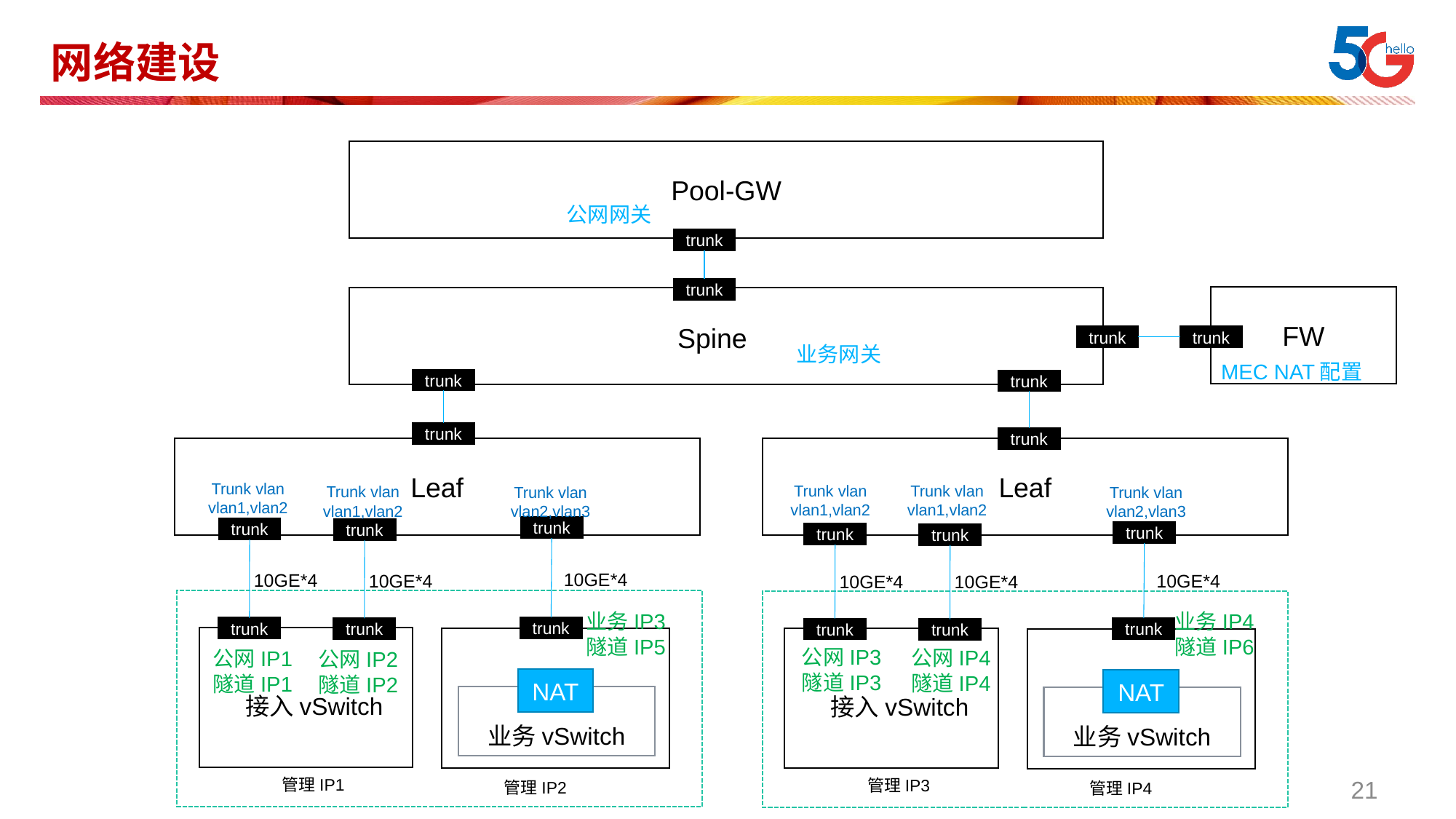

# 网络建设
Pool-GW
公网网关
trunk
trunk
FW

Spine
trunk
trunk
业务网关
MEC NAT配置
trunk
trunk
trunk
trunk
Leaf
Leaf
Trunk vlan vlan1,vlan2
Trunk vlan vlan1,vlan2
Trunk vlan vlan1,vlan2
Trunk vlan vlan1,vlan2
Trunk vlan vlan2,vlan3
Trunk vlan vlan2,vlan3
trunk
trunk
trunk
trunk
trunk
trunk
10GE*4
10GE*4
10GE*4
10GE*4
10GE*4
10GE*4

业务IP3
隧道IP5
业务IP4
隧道IP6
trunk
trunk
trunk
trunk
trunk
trunk

  接入vSwitch

  接入vSwitch

公网IP3
隧道IP3
公网IP4
隧道IP4
公网IP1
隧道IP1
公网IP2
隧道IP2
NAT
NAT
业务vSwitch
业务vSwitch
管理IP1
管理IP3
管理IP2
管理IP4